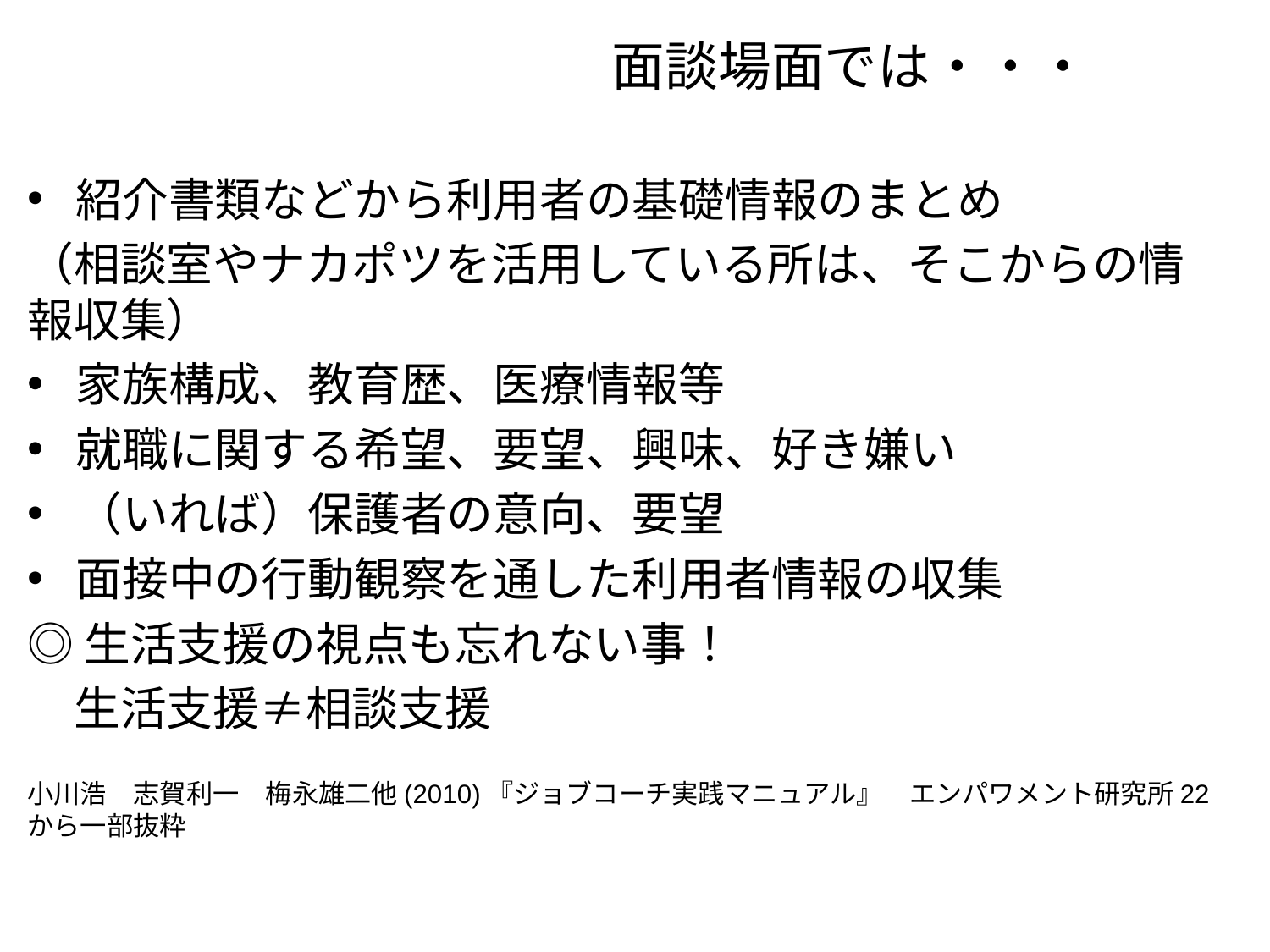

面談場面では・・・

紹介書類などから利用者の基礎情報のまとめ
（相談室やナカポツを活用している所は、そこからの情報収集）
家族構成、教育歴、医療情報等
就職に関する希望、要望、興味、好き嫌い
（いれば）保護者の意向、要望
面接中の行動観察を通した利用者情報の収集
◎生活支援の視点も忘れない事！
　生活支援≠相談支援

小川浩　志賀利一　梅永雄二他(2010)『ジョブコーチ実践マニュアル』　エンパワメント研究所22から一部抜粋